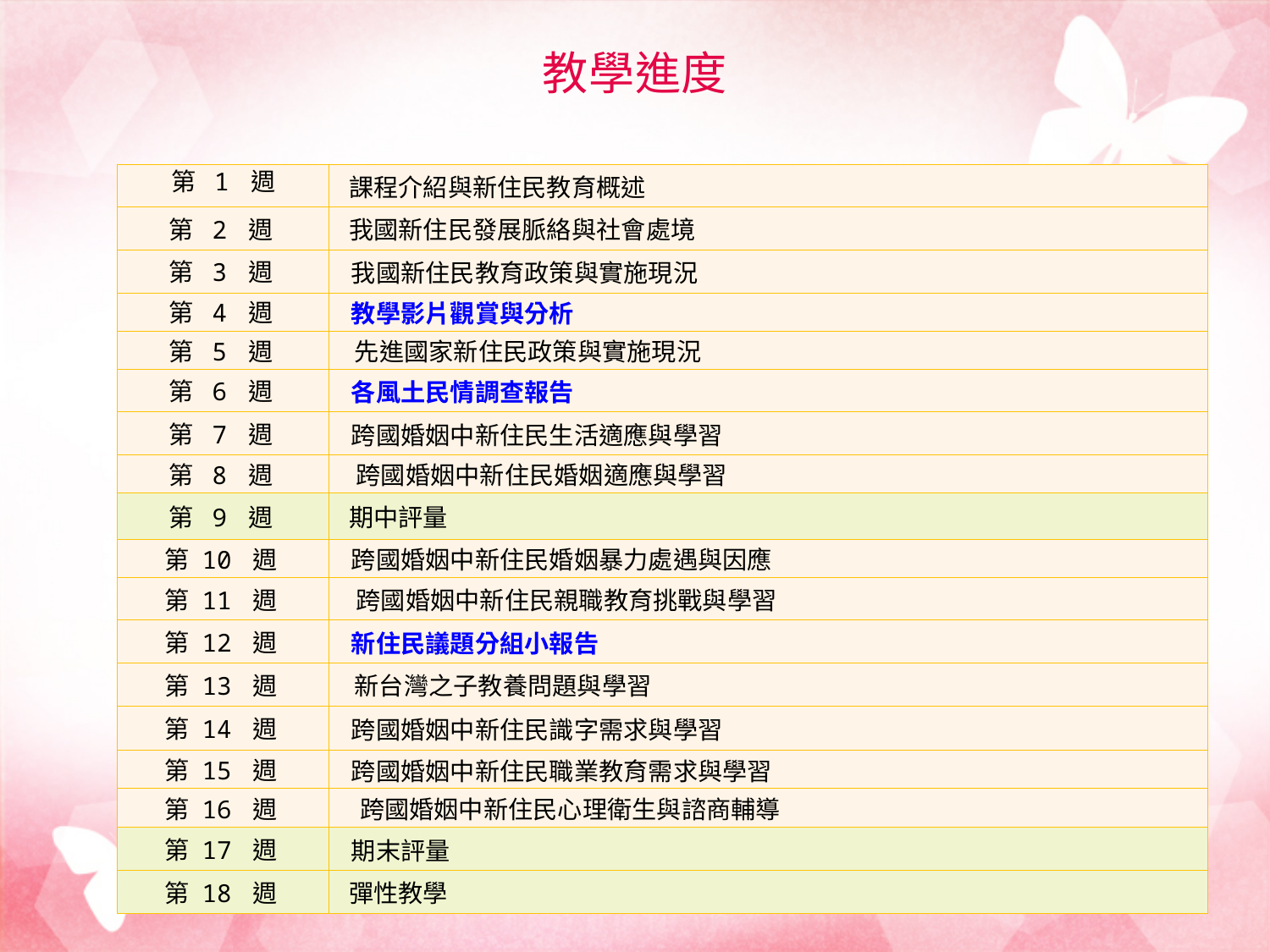

# 教學進度
| 第 1 週 | 課程介紹與新住民教育概述 |
| --- | --- |
| 第 2 週 | 我國新住民發展脈絡與社會處境 |
| 第 3 週 | 我國新住民教育政策與實施現況 |
| 第 4 週 | 教學影片觀賞與分析 |
| 第 5 週 | 先進國家新住民政策與實施現況 |
| 第 6 週 | 各風土民情調查報告 |
| 第 7 週 | 跨國婚姻中新住民生活適應與學習 |
| 第 8 週 | 跨國婚姻中新住民婚姻適應與學習 |
| 第 9 週 | 期中評量 |
| 第 10 週 | 跨國婚姻中新住民婚姻暴力處遇與因應 |
| 第 11 週 | 跨國婚姻中新住民親職教育挑戰與學習 |
| 第 12 週 | 新住民議題分組小報告 |
| 第 13 週 | 新台灣之子教養問題與學習 |
| 第 14 週 | 跨國婚姻中新住民識字需求與學習 |
| 第 15 週 | 跨國婚姻中新住民職業教育需求與學習 |
| 第 16 週 | 跨國婚姻中新住民心理衛生與諮商輔導 |
| 第 17 週 | 期末評量 |
| 第 18 週 | 彈性教學 |